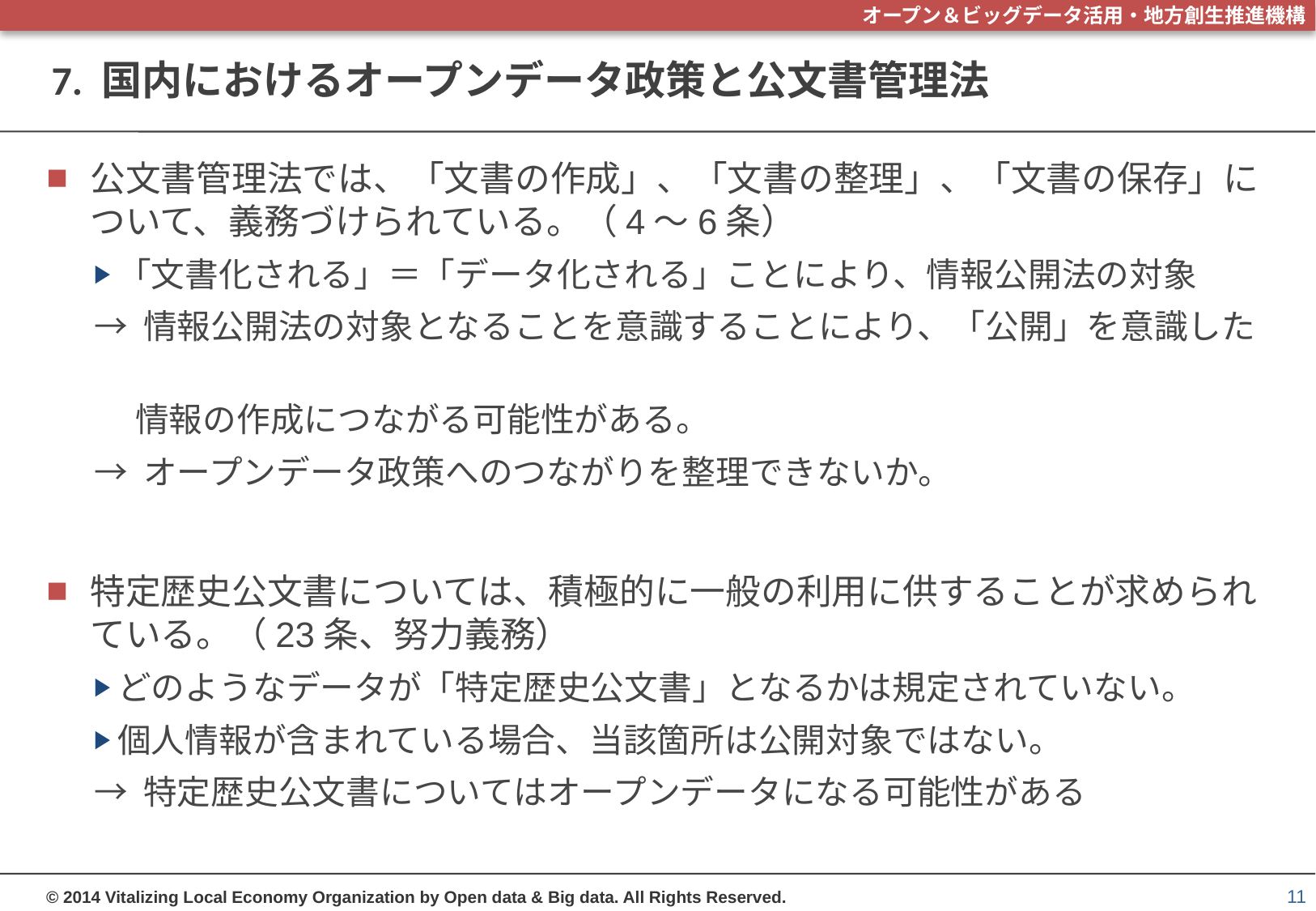

# 7. 国内におけるオープンデータ政策と公文書管理法
公文書管理法では、「文書の作成」、「文書の整理」、「文書の保存」について、義務づけられている。（4～6条）
「文書化される」＝「データ化される」ことにより、情報公開法の対象
→ 情報公開法の対象となることを意識することにより、「公開」を意識した
　 情報の作成につながる可能性がある。
→ オープンデータ政策へのつながりを整理できないか。

特定歴史公文書については、積極的に一般の利用に供することが求められている。（23条、努力義務）
どのようなデータが「特定歴史公文書」となるかは規定されていない。
個人情報が含まれている場合、当該箇所は公開対象ではない。
→ 特定歴史公文書についてはオープンデータになる可能性がある
11